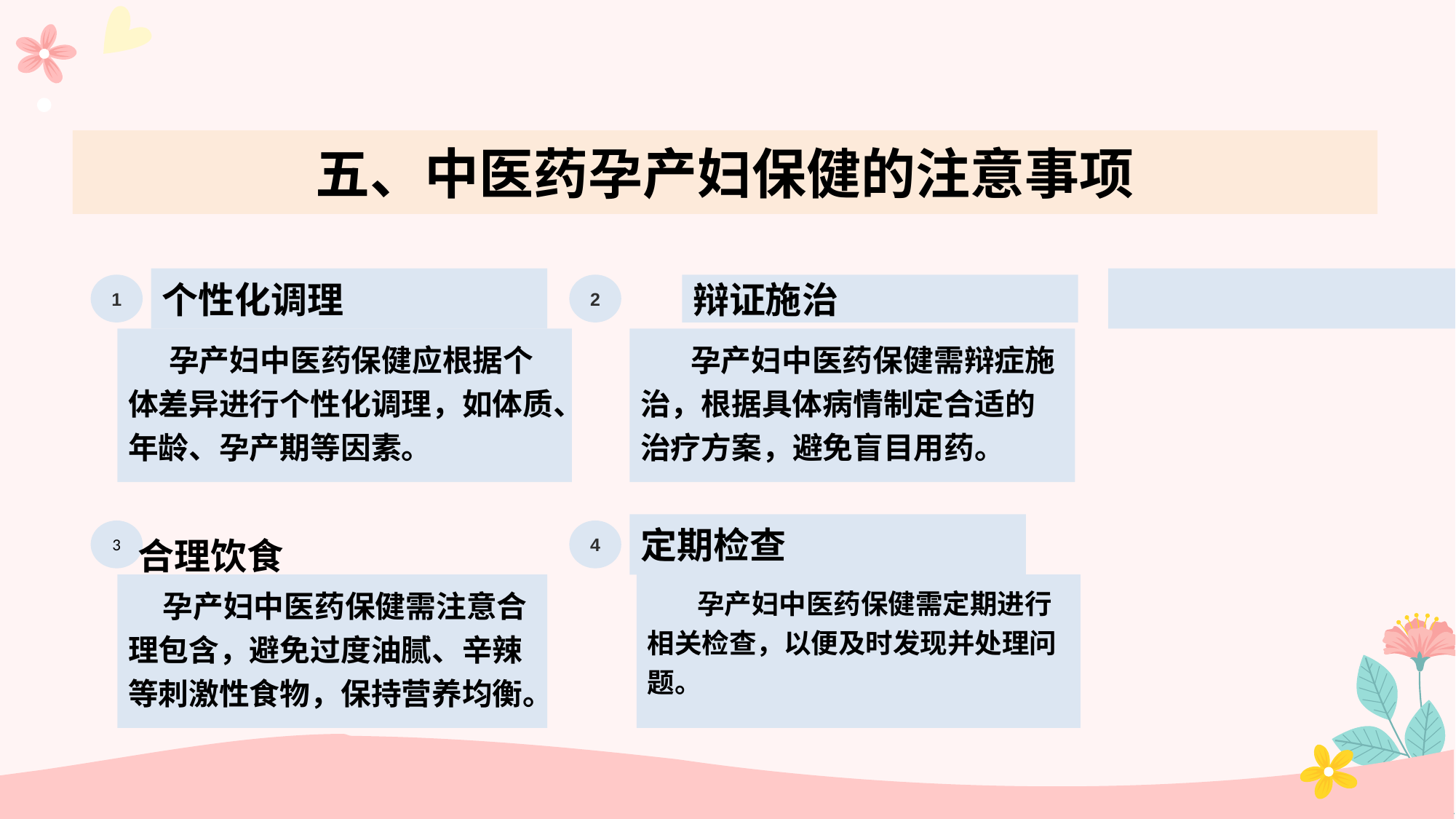

五、中医药孕产妇保健的注意事项
个性化调理
1
        孕产妇中医药保健应根据个体差异进行个性化调理，如体质、年龄、孕产期等因素。

2
辩证施治
        孕产妇中医药保健需辩症施治，根据具体病情制定合适的治疗方案，避免盲目用药。
定期检查
4
       孕产妇中医药保健需定期进行相关检查，以便及时发现并处理问题。
3
        孕产妇中医药保健需注意合理包含，避免过度油腻、辛辣等刺激性食物，保持营养均衡。
合理饮食